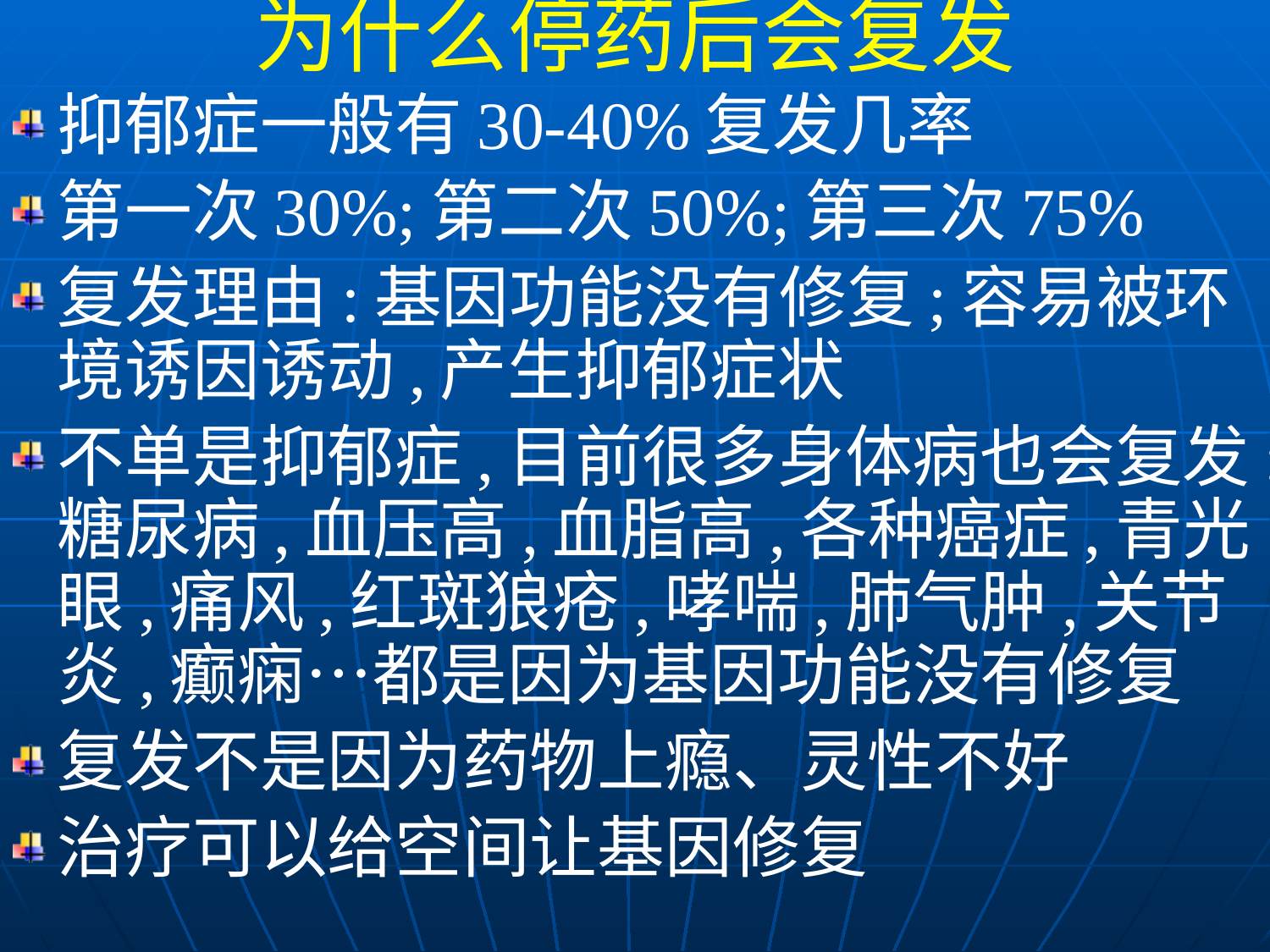

为什么停药后会复发
抑郁症一般有30-40%复发几率
第一次30%;第二次50%;第三次75%
复发理由:基因功能没有修复;容易被环境诱因诱动,产生抑郁症状
不单是抑郁症,目前很多身体病也会复发:糖尿病,血压高,血脂高,各种癌症,青光眼,痛风,红斑狼疮,哮喘,肺气肿,关节炎,癫痫…都是因为基因功能没有修复
复发不是因为药物上瘾、灵性不好
治疗可以给空间让基因修复